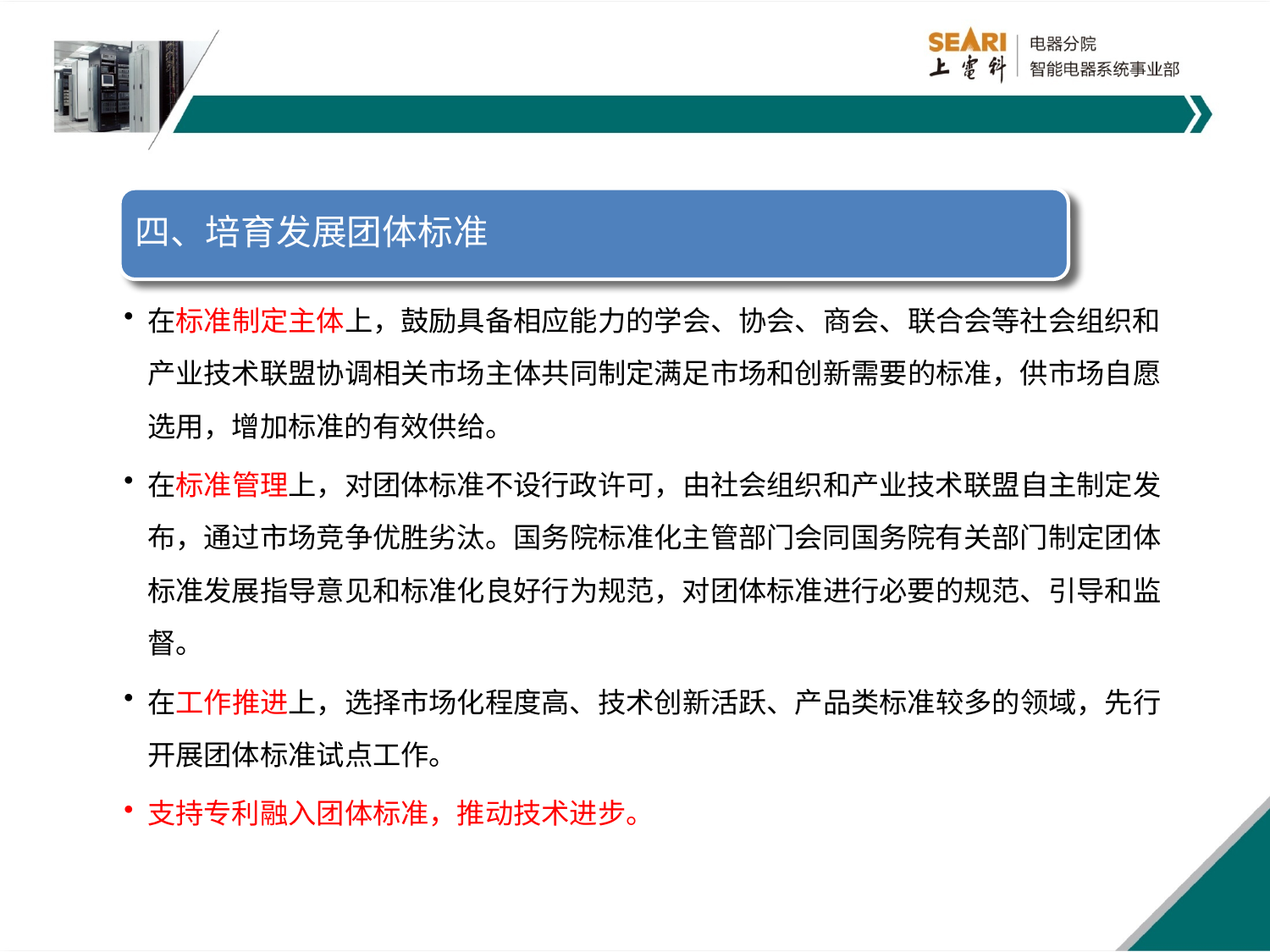

四、培育发展团体标准
在标准制定主体上，鼓励具备相应能力的学会、协会、商会、联合会等社会组织和产业技术联盟协调相关市场主体共同制定满足市场和创新需要的标准，供市场自愿选用，增加标准的有效供给。
在标准管理上，对团体标准不设行政许可，由社会组织和产业技术联盟自主制定发布，通过市场竞争优胜劣汰。国务院标准化主管部门会同国务院有关部门制定团体标准发展指导意见和标准化良好行为规范，对团体标准进行必要的规范、引导和监督。
在工作推进上，选择市场化程度高、技术创新活跃、产品类标准较多的领域，先行开展团体标准试点工作。
支持专利融入团体标准，推动技术进步。